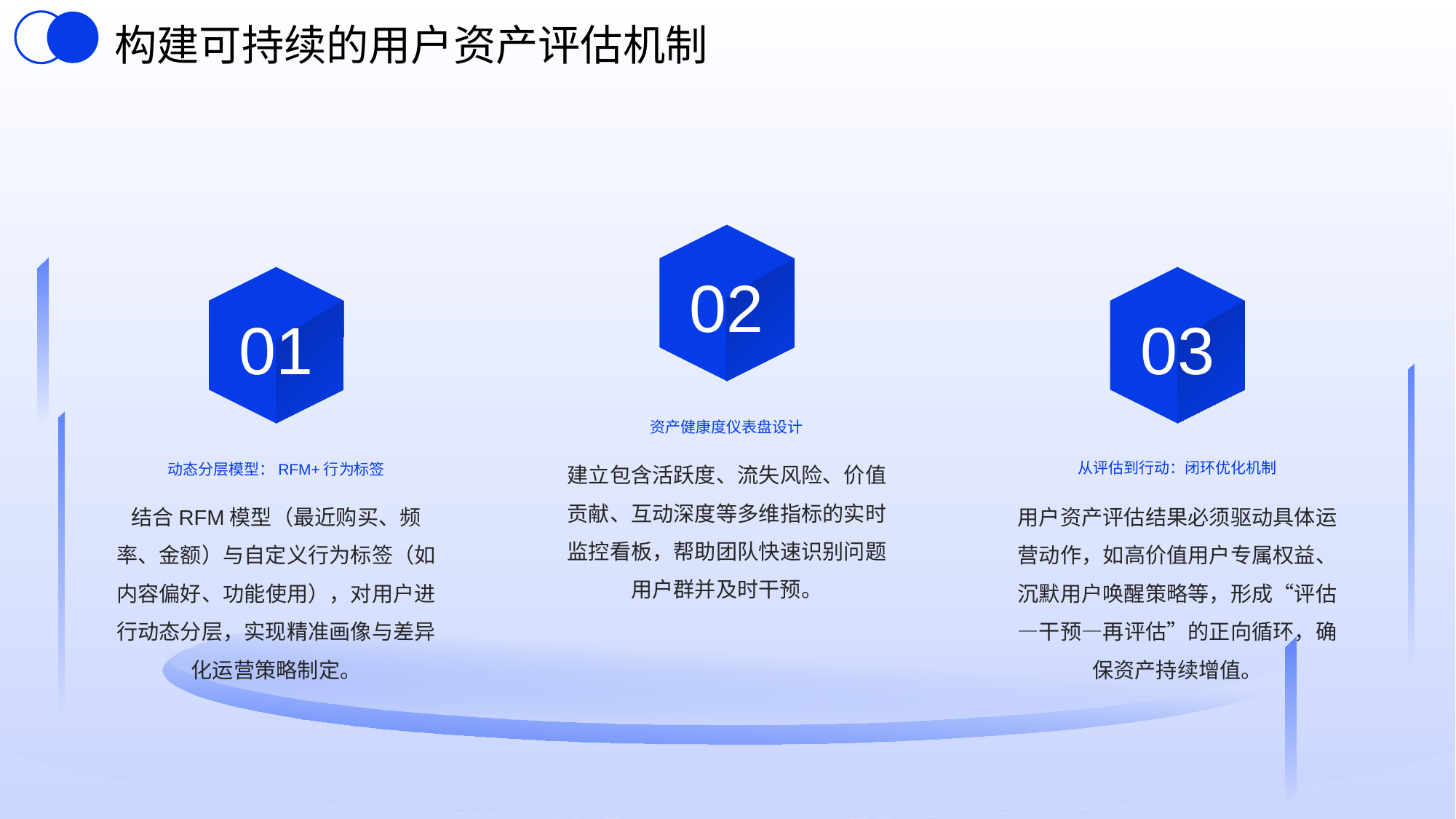

构建可持续的用户资产评估机制

02

01
03

资产健康度仪表盘设计
动态分层模型：RFM+行为标签
从评估到行动：闭环优化机制
建立包含活跃度、流失风险、价值贡献、互动深度等多维指标的实时监控看板，帮助团队快速识别问题用户群并及时干预。
结合RFM模型（最近购买、频率、金额）与自定义行为标签（如内容偏好、功能使用），对用户进行动态分层，实现精准画像与差异化运营策略制定。
用户资产评估结果必须驱动具体运营动作，如高价值用户专属权益、沉默用户唤醒策略等，形成“评估—干预—再评估”的正向循环，确保资产持续增值。